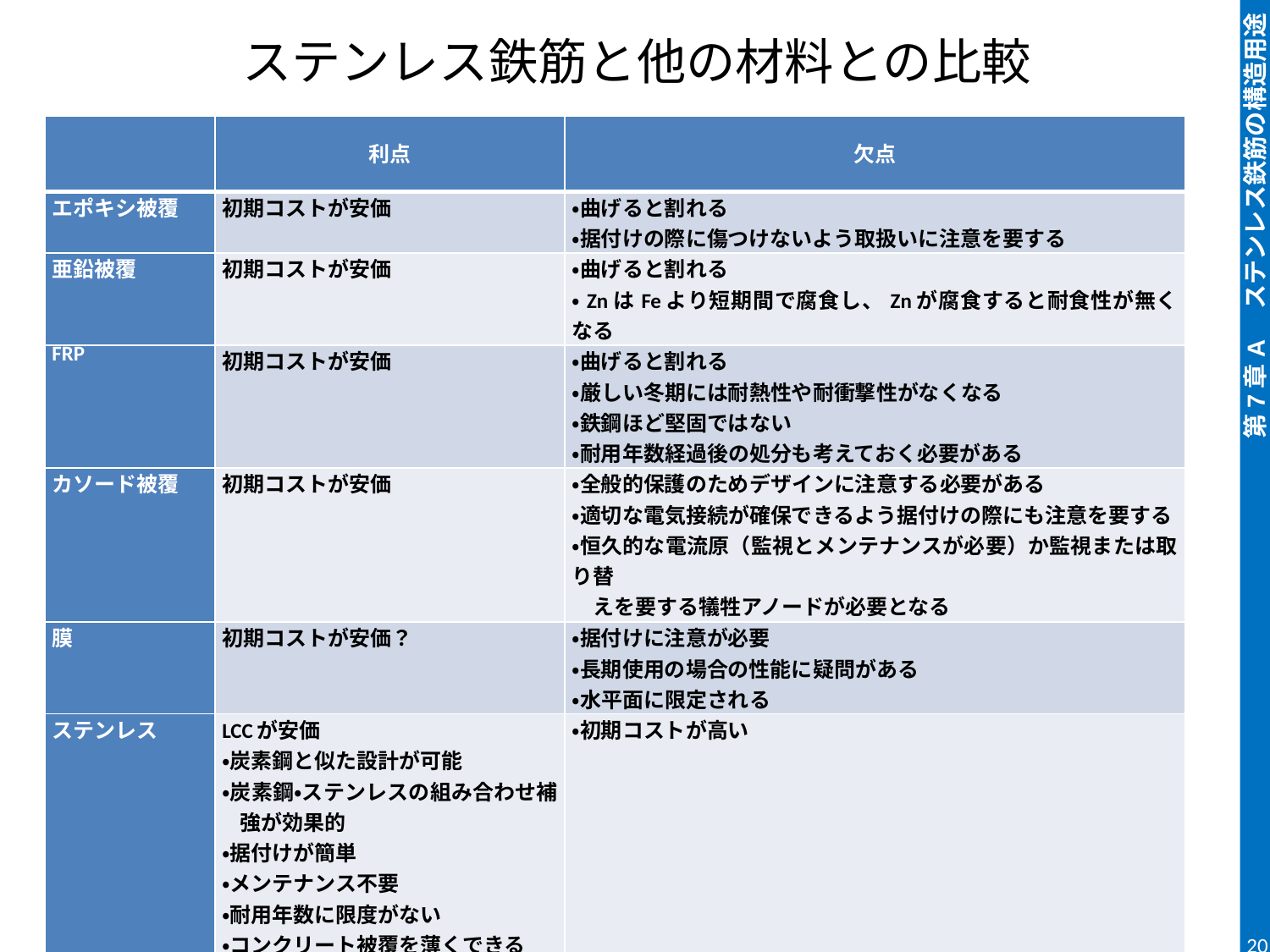

# ステンレス鉄筋と他の材料との比較
|  | 利点 | 欠点 |
| --- | --- | --- |
| エポキシ被覆 | 初期コストが安価 | ・曲げると割れる ・据付けの際に傷つけないよう取扱いに注意を要する |
| 亜鉛被覆 | 初期コストが安価 | ・曲げると割れる ・ZnはFeより短期間で腐食し、Znが腐食すると耐食性が無くなる |
| FRP | 初期コストが安価 | ・曲げると割れる ・厳しい冬期には耐熱性や耐衝撃性がなくなる ・鉄鋼ほど堅固ではない ・耐用年数経過後の処分も考えておく必要がある |
| カソード被覆 | 初期コストが安価 | ・全般的保護のためデザインに注意する必要がある ・適切な電気接続が確保できるよう据付けの際にも注意を要する ・恒久的な電流原（監視とメンテナンスが必要）か監視または取り替 　えを要する犠牲アノードが必要となる |
| 膜 | 初期コストが安価？ | ・据付けに注意が必要 ・長期使用の場合の性能に疑問がある ・水平面に限定される |
| ステンレス | LCCが安価 ・炭素鋼と似た設計が可能 ・炭素鋼・ステンレスの組み合わせ補強が効果的 ・据付けが簡単 ・メンテナンス不要 ・耐用年数に限度がない ・コンクリート被覆を薄くできる ・耐火性にも優れている ・100%リサイクル可能 | ・初期コストが高い |